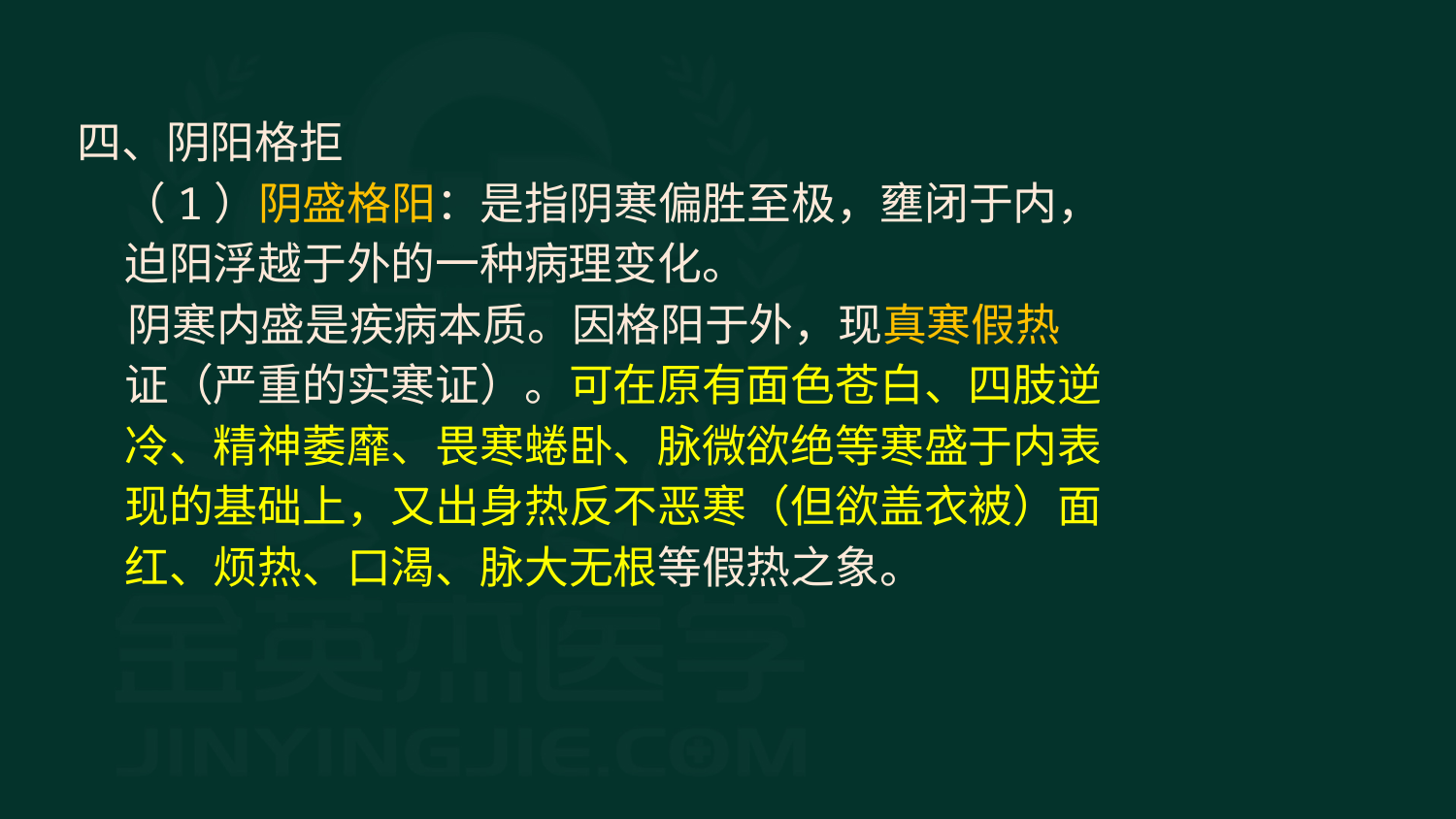

四、阴阳格拒
　（1）阴盛格阳：是指阴寒偏胜至极，壅闭于内，迫阳浮越于外的一种病理变化。
    阴寒内盛是疾病本质。因格阳于外，现真寒假热证（严重的实寒证）。可在原有面色苍白、四肢逆冷、精神萎靡、畏寒蜷卧、脉微欲绝等寒盛于内表现的基础上，又出身热反不恶寒（但欲盖衣被）面红、烦热、口渴、脉大无根等假热之象。